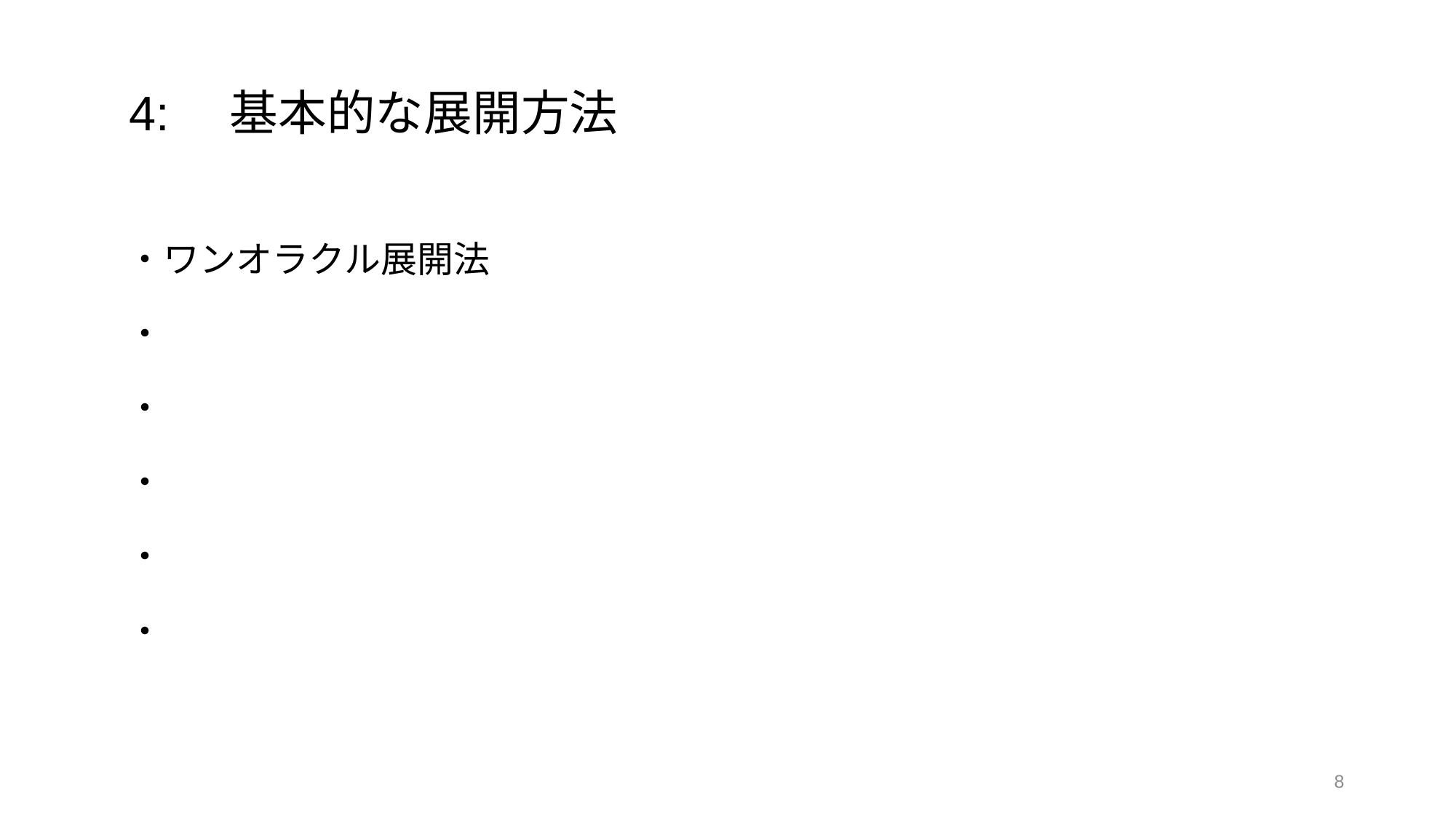

4:　基本的な展開方法
・ワンオラクル展開法
・
・
・
・
・
8